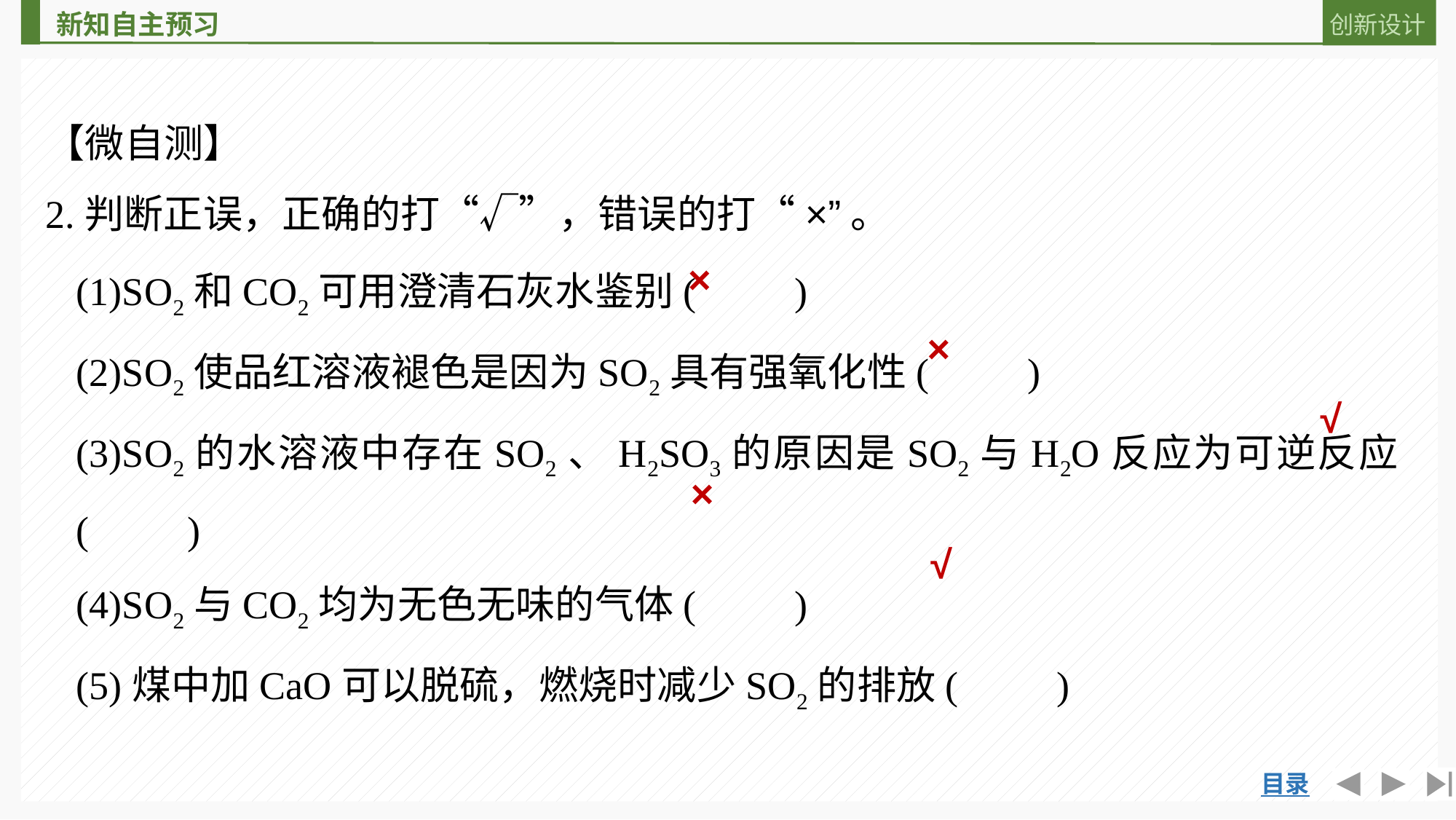

【微自测】
2.判断正误，正确的打“√”，错误的打“×”。
(1)SO2和CO2可用澄清石灰水鉴别(　　)
(2)SO2使品红溶液褪色是因为SO2具有强氧化性(　　)
(3)SO2的水溶液中存在SO2、H2SO3的原因是SO2与H2O反应为可逆反应(　　)
(4)SO2与CO2均为无色无味的气体(　　)
(5)煤中加CaO可以脱硫，燃烧时减少SO2的排放(　　)
×
×
√
×
√